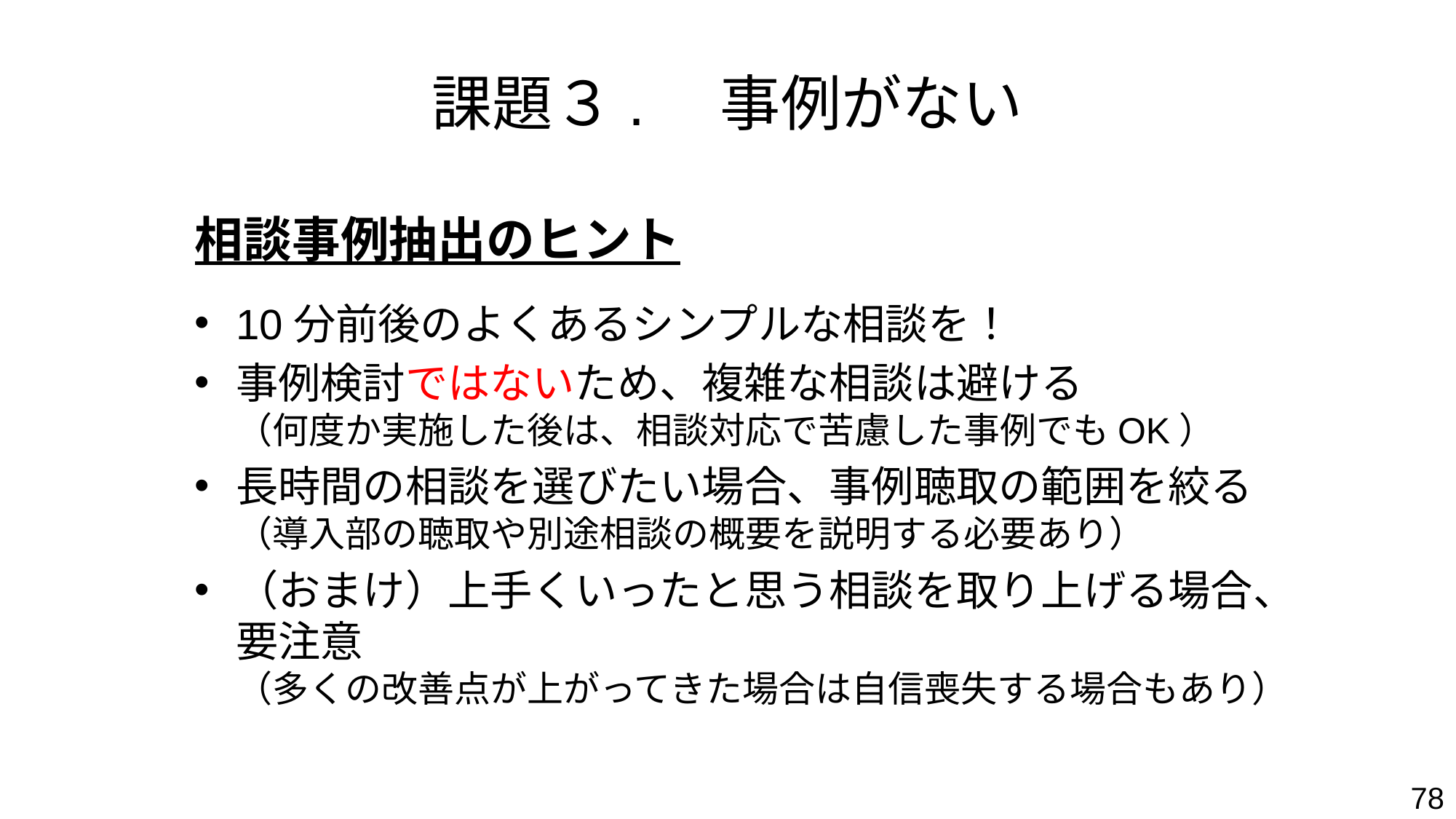

課題３.　事例がない
相談事例抽出のヒント

10分前後のよくあるシンプルな相談を！
事例検討ではないため、複雑な相談は避ける
（何度か実施した後は、相談対応で苦慮した事例でもOK）
長時間の相談を選びたい場合、事例聴取の範囲を絞る
（導入部の聴取や別途相談の概要を説明する必要あり）
（おまけ）上手くいったと思う相談を取り上げる場合、要注意
（多くの改善点が上がってきた場合は自信喪失する場合もあり）
78